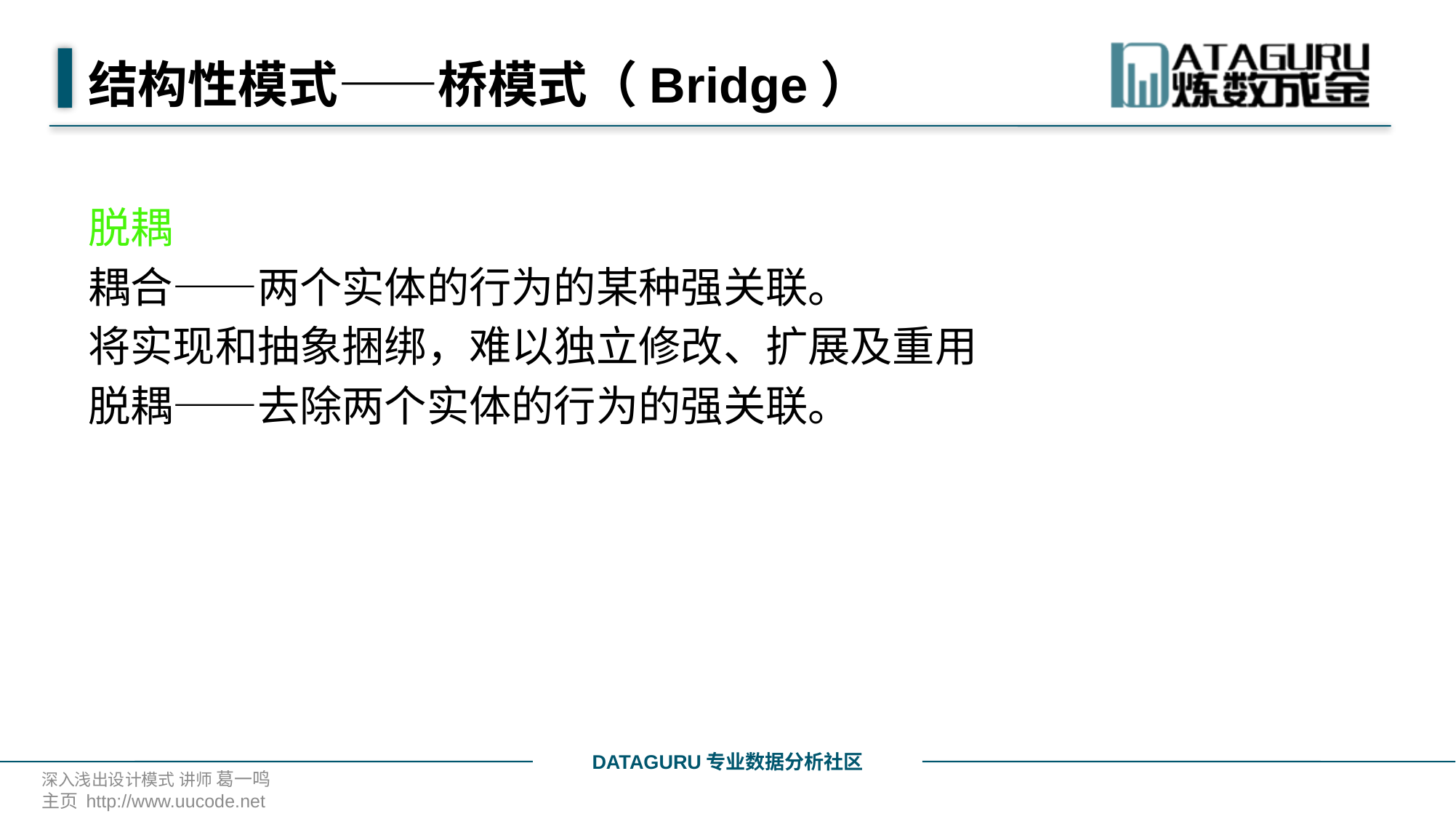

# 结构性模式——桥模式（Bridge）
脱耦
耦合——两个实体的行为的某种强关联。
将实现和抽象捆绑，难以独立修改、扩展及重用
脱耦——去除两个实体的行为的强关联。